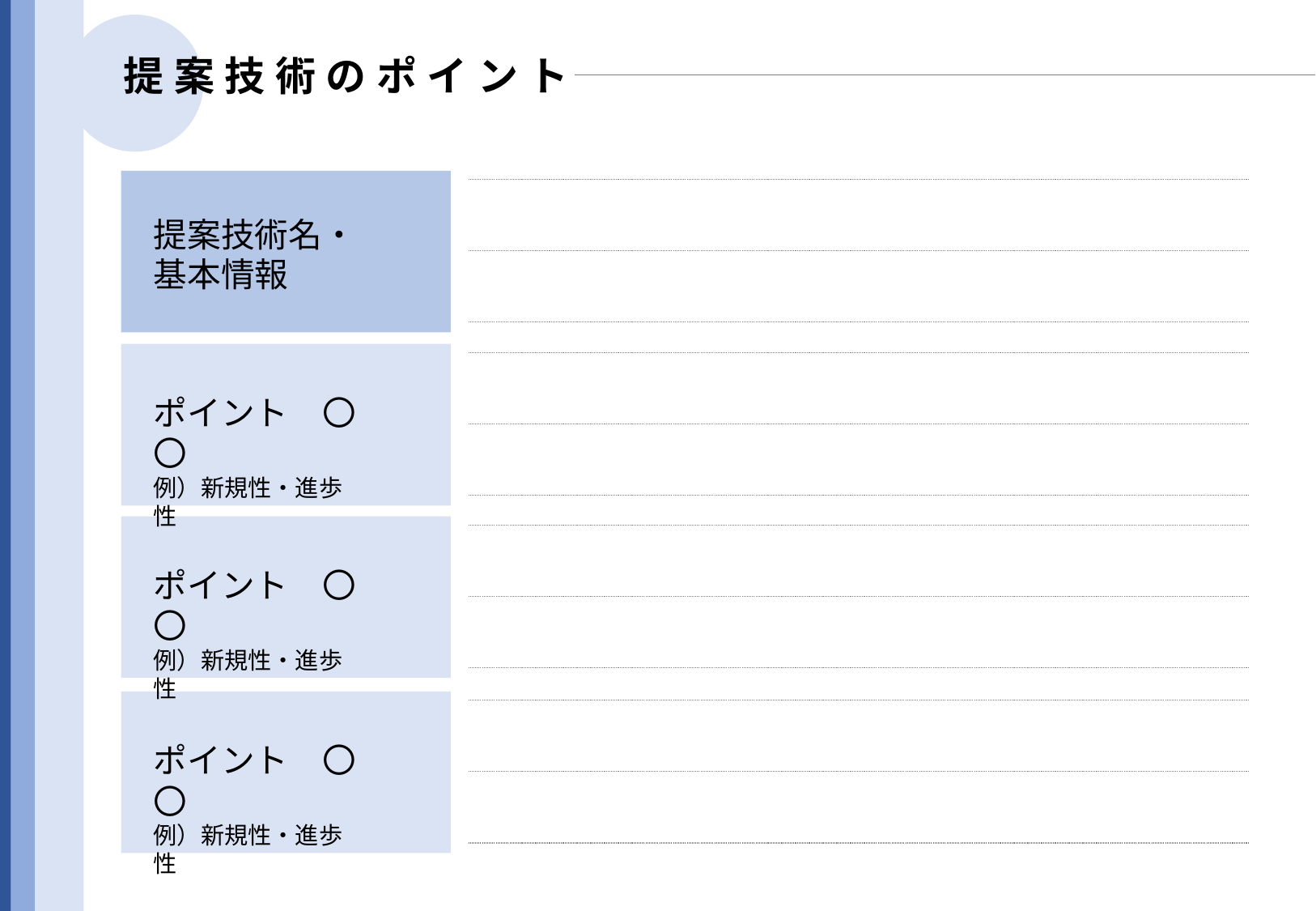

提案技術のポイント

提案技術名・
基本情報

ポイント　〇〇
例）新規性・進歩性

ポイント　〇〇
例）新規性・進歩性

ポイント　〇〇
例）新規性・進歩性